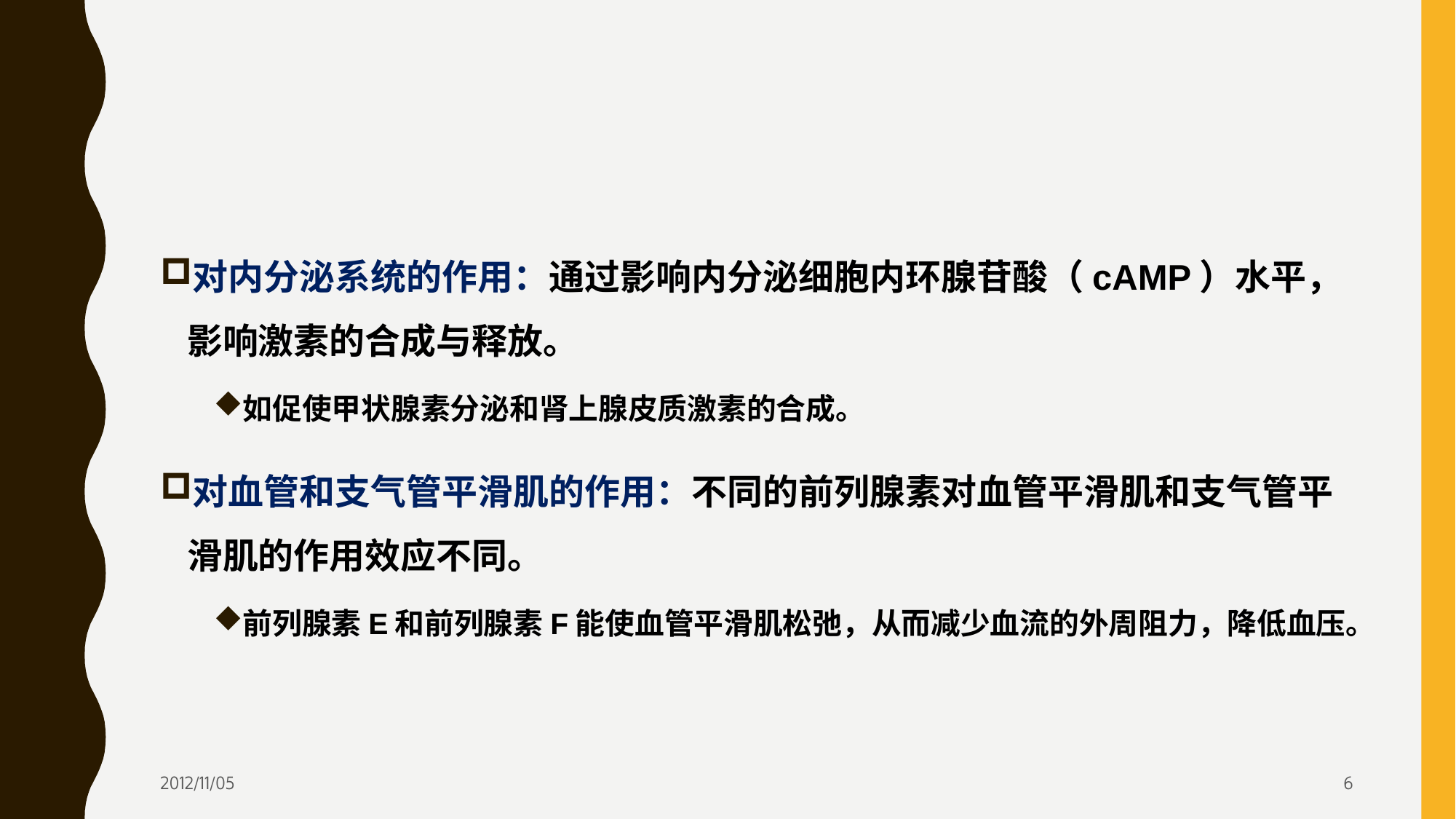

对内分泌系统的作用：通过影响内分泌细胞内环腺苷酸（cAMP）水平，影响激素的合成与释放。
如促使甲状腺素分泌和肾上腺皮质激素的合成。
对血管和支气管平滑肌的作用：不同的前列腺素对血管平滑肌和支气管平滑肌的作用效应不同。
前列腺素E和前列腺素F能使血管平滑肌松弛，从而减少血流的外周阻力，降低血压。
2012/11/05
6